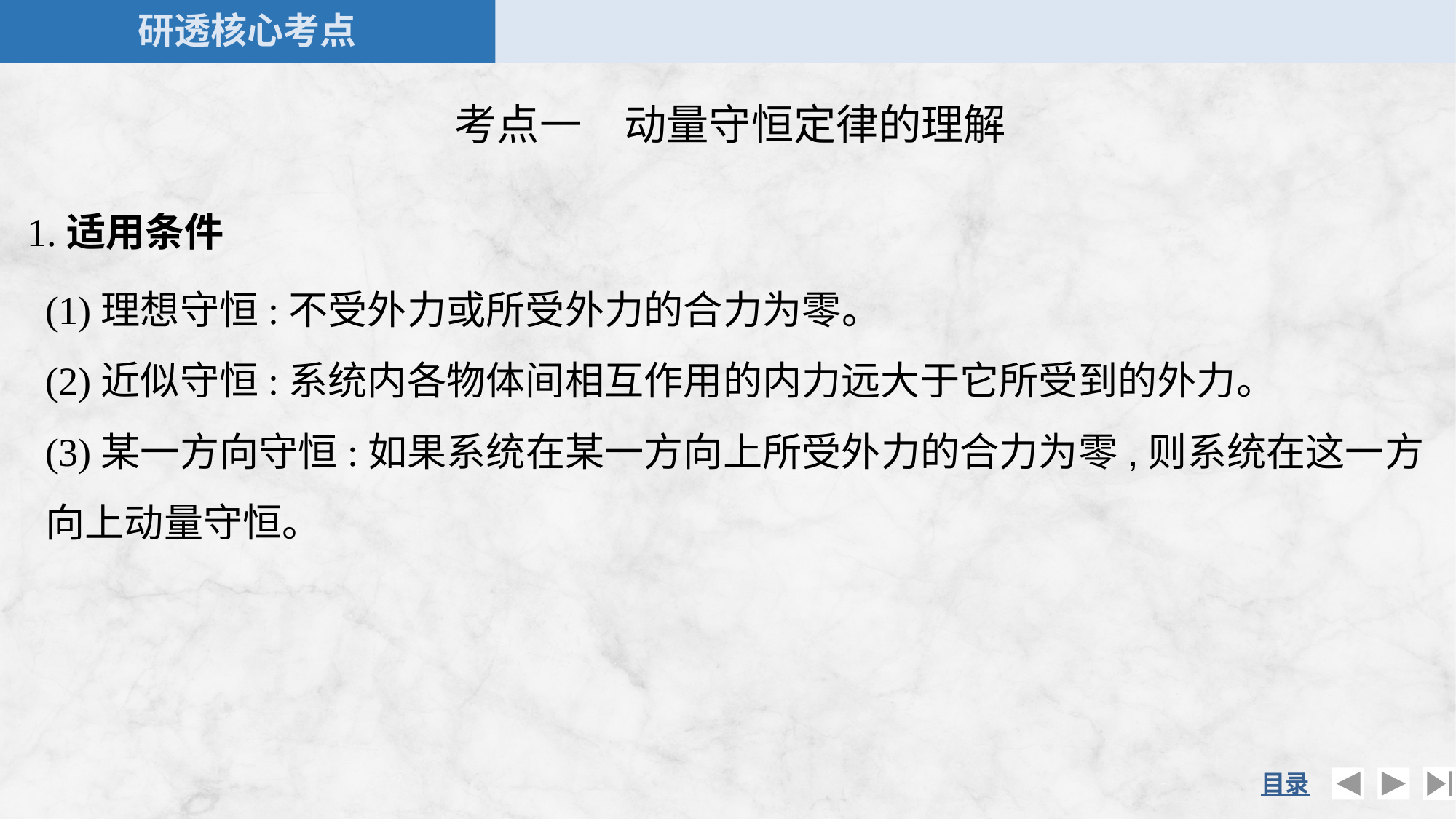

考点一　动量守恒定律的理解
1.适用条件
(1)理想守恒:不受外力或所受外力的合力为零。
(2)近似守恒:系统内各物体间相互作用的内力远大于它所受到的外力。
(3)某一方向守恒:如果系统在某一方向上所受外力的合力为零,则系统在这一方向上动量守恒。